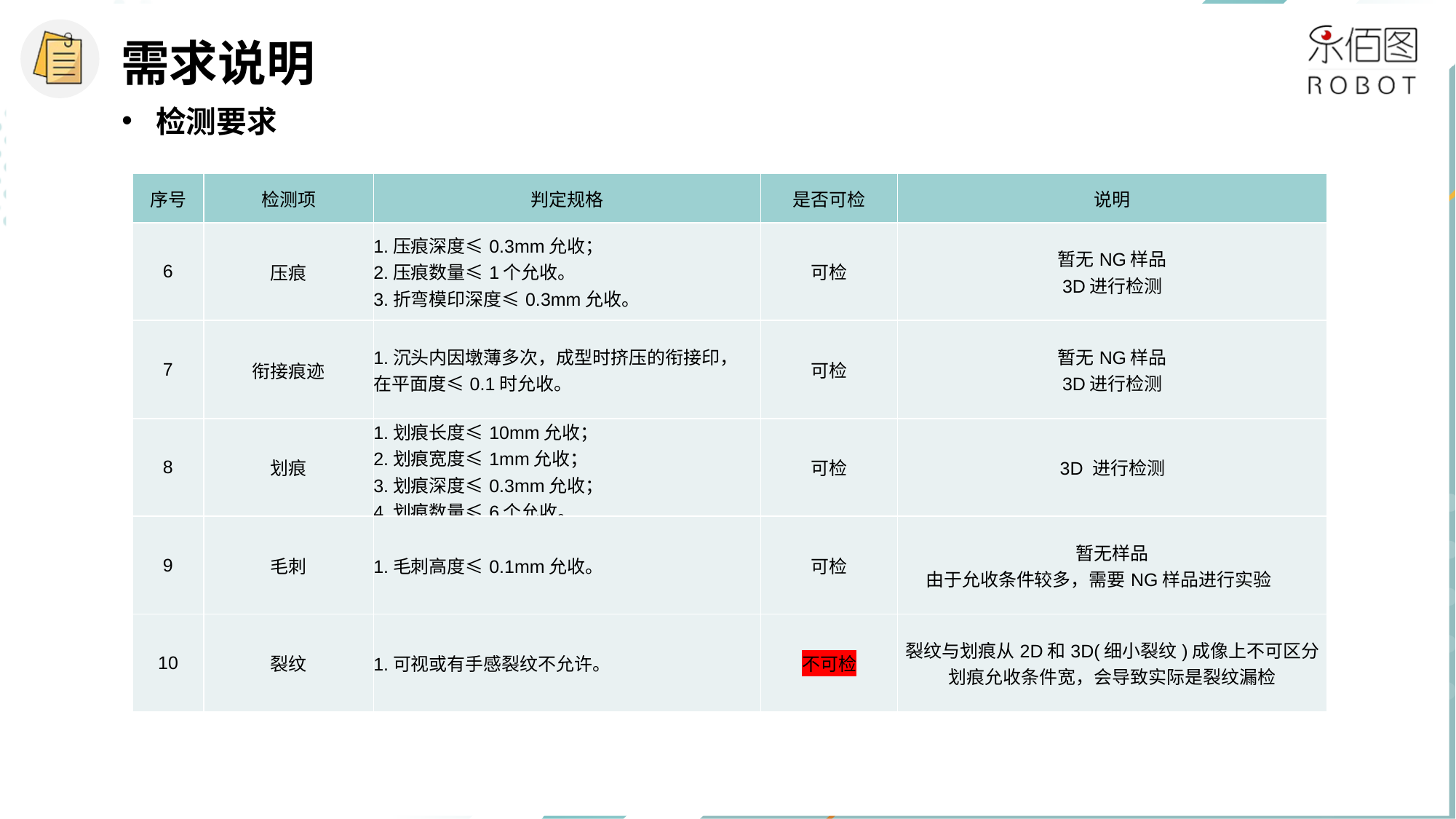

需求说明
检测要求
| 序号 | 检测项 | 判定规格 | 是否可检 | 说明 |
| --- | --- | --- | --- | --- |
| 6 | 压痕 | 1.压痕深度≤0.3mm允收； 2.压痕数量≤1个允收。 3.折弯模印深度≤0.3mm允收。 | 可检 | 暂无NG样品 3D进行检测 |
| 7 | 衔接痕迹 | 1.沉头内因墩薄多次，成型时挤压的衔接印， 在平面度≤0.1时允收。 | 可检 | 暂无NG样品 3D进行检测 |
| 8 | 划痕 | 1.划痕长度≤10mm允收； 2.划痕宽度≤1mm允收； 3.划痕深度≤0.3mm允收； 4.划痕数量≤6个允收。 | 可检 | 3D 进行检测 |
| 9 | 毛刺 | 1.毛刺高度≤0.1mm允收。 | 可检 | 暂无样品 由于允收条件较多，需要NG样品进行实验 |
| 10 | 裂纹 | 1.可视或有手感裂纹不允许。 | 不可检 | 裂纹与划痕从2D和3D(细小裂纹)成像上不可区分 划痕允收条件宽，会导致实际是裂纹漏检 |